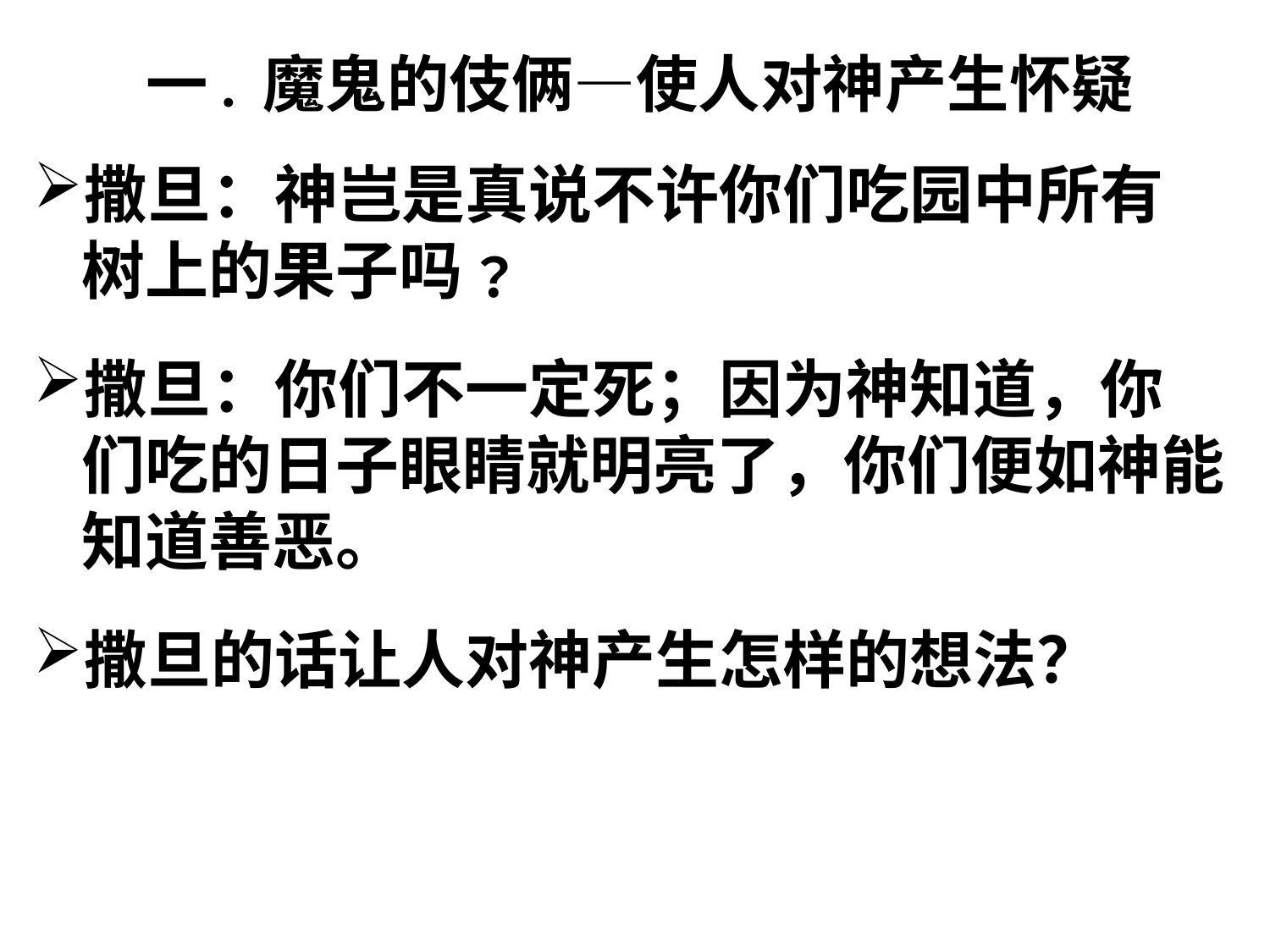

# 一. 魔鬼的伎俩—使人对神产生怀疑
撒旦：神岂是真说不许你们吃园中所有树上的果子吗﹖

撒旦：你们不一定死；因为神知道，你们吃的日子眼睛就明亮了，你们便如神能知道善恶。

撒旦的话让人对神产生怎样的想法？